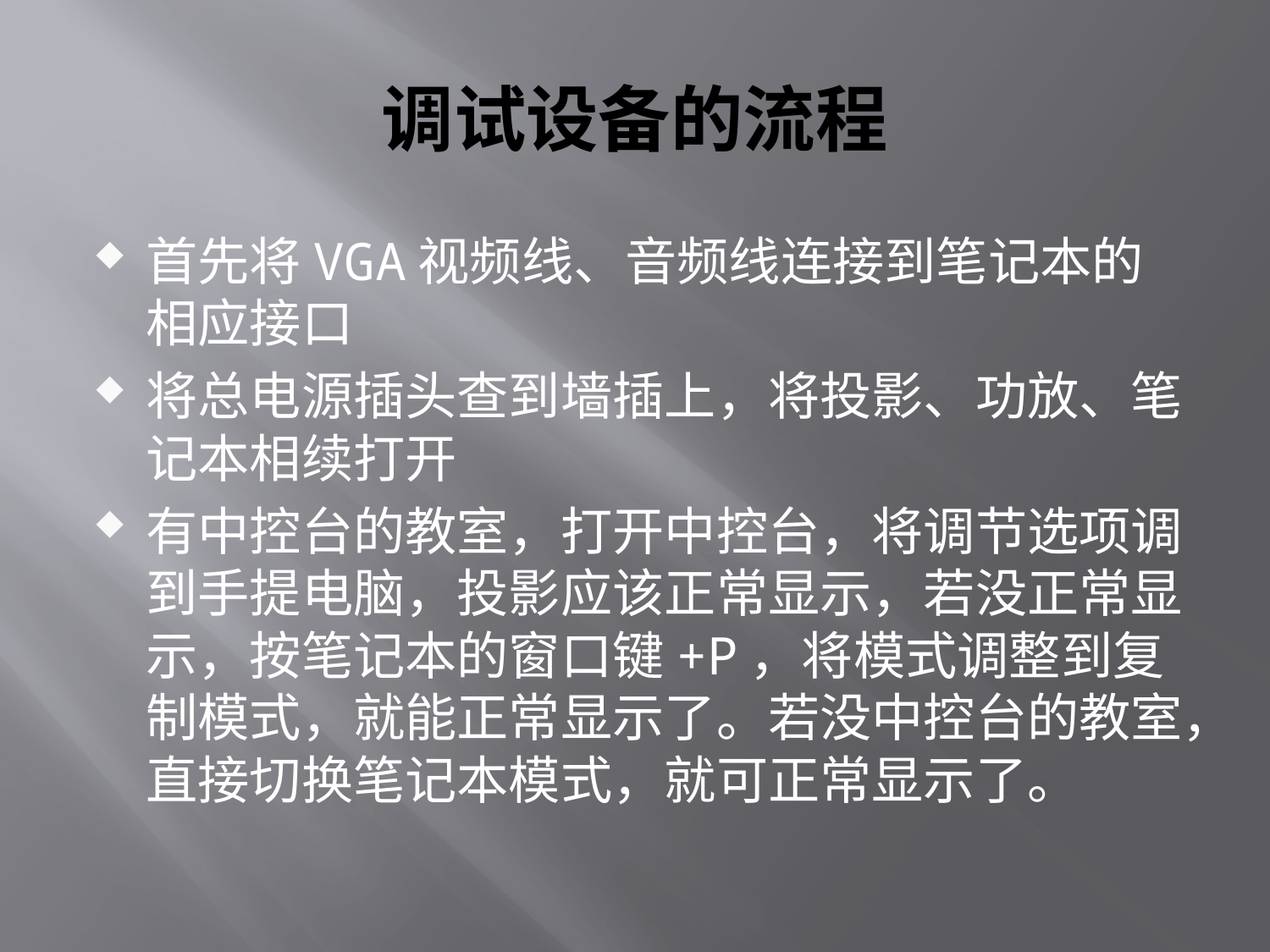

# 调试设备的流程
首先将VGA视频线、音频线连接到笔记本的相应接口
将总电源插头查到墙插上，将投影、功放、笔记本相续打开
有中控台的教室，打开中控台，将调节选项调到手提电脑，投影应该正常显示，若没正常显示，按笔记本的窗口键+P，将模式调整到复制模式，就能正常显示了。若没中控台的教室，直接切换笔记本模式，就可正常显示了。